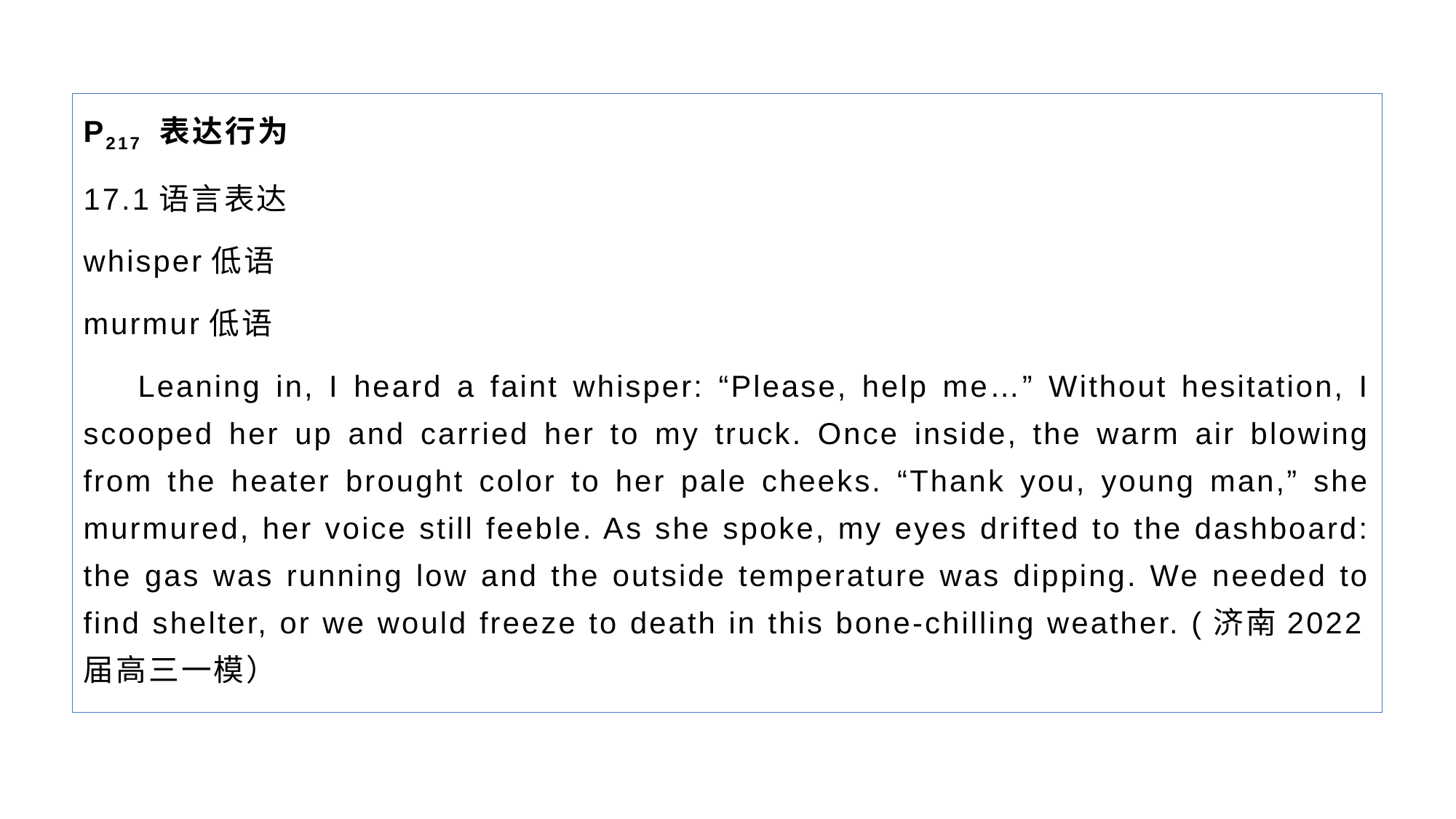

P217 表达行为
17.1语言表达
whisper低语
murmur低语
Leaning in, I heard a faint whisper: “Please, help me…” Without hesitation, I scooped her up and carried her to my truck. Once inside, the warm air blowing from the heater brought color to her pale cheeks. “Thank you, young man,” she murmured, her voice still feeble. As she spoke, my eyes drifted to the dashboard: the gas was running low and the outside temperature was dipping. We needed to find shelter, or we would freeze to death in this bone-chilling weather. (济南2022届高三一模）